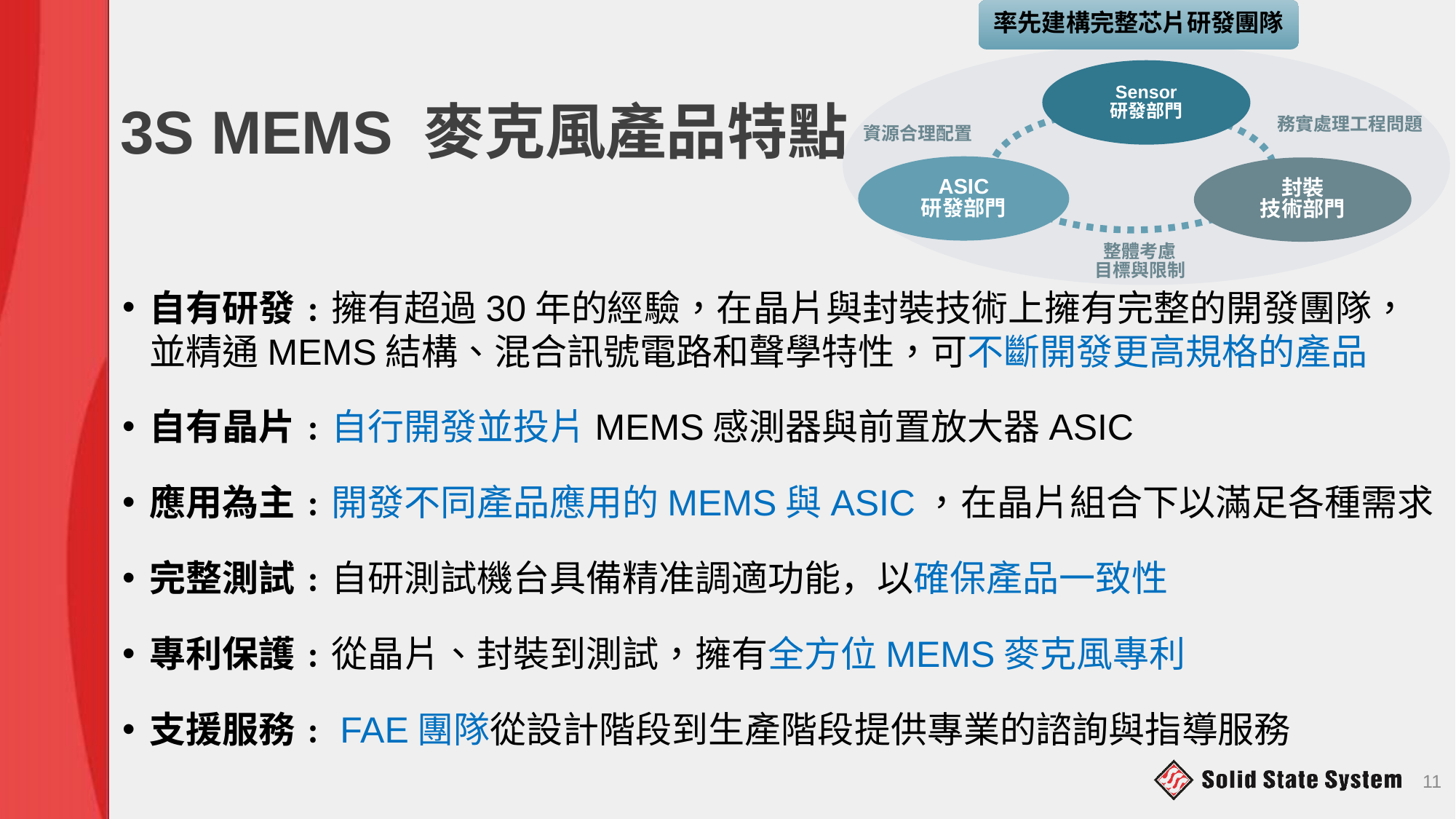

11
率先建構完整芯片研發團隊

Sensor
研發部門
務實處理工程問題
資源合理配置

ASIC
研發部門
封裝
技術部門
整體考慮
目標與限制
# 3S MEMS 麥克風產品特點
自有研發﹕擁有超過30年的經驗，在晶片與封裝技術上擁有完整的開發團隊，並精通MEMS結構、混合訊號電路和聲學特性，可不斷開發更高規格的產品
自有晶片﹕自行開發並投片MEMS感測器與前置放大器ASIC
應用為主﹕開發不同產品應用的MEMS與ASIC，在晶片組合下以滿足各種需求
完整測試﹕自研測試機台具備精准調適功能，以確保產品一致性
專利保護﹕從晶片、封裝到測試，擁有全方位MEMS麥克風專利
支援服務﹕FAE團隊從設計階段到生產階段提供專業的諮詢與指導服務